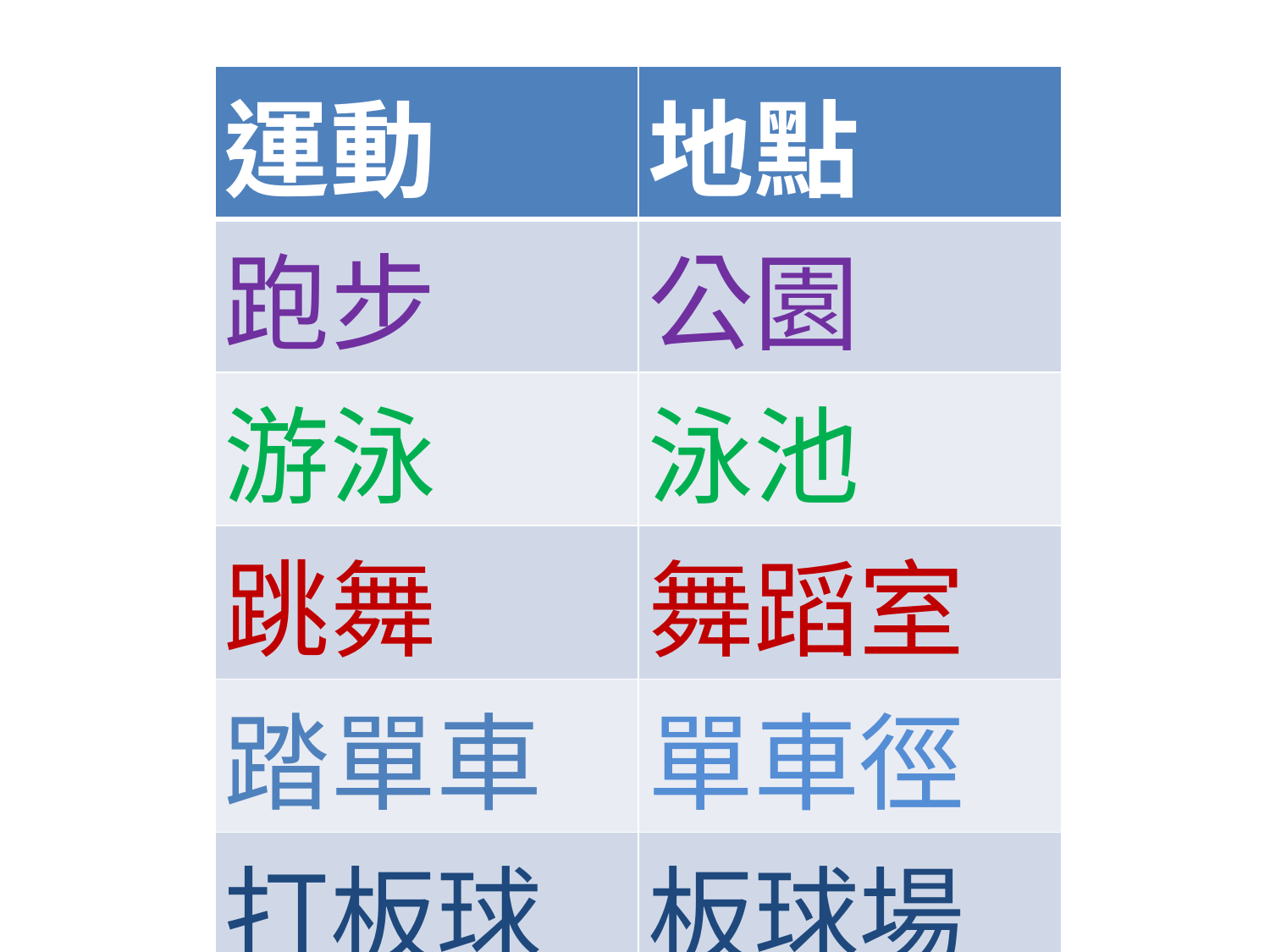

#
| 運動 | 地點 |
| --- | --- |
| 跑步 | 公園 |
| 游泳 | 泳池 |
| 跳舞 | 舞蹈室 |
| 踏單車 | 單車徑 |
| 打板球 | 板球場 |